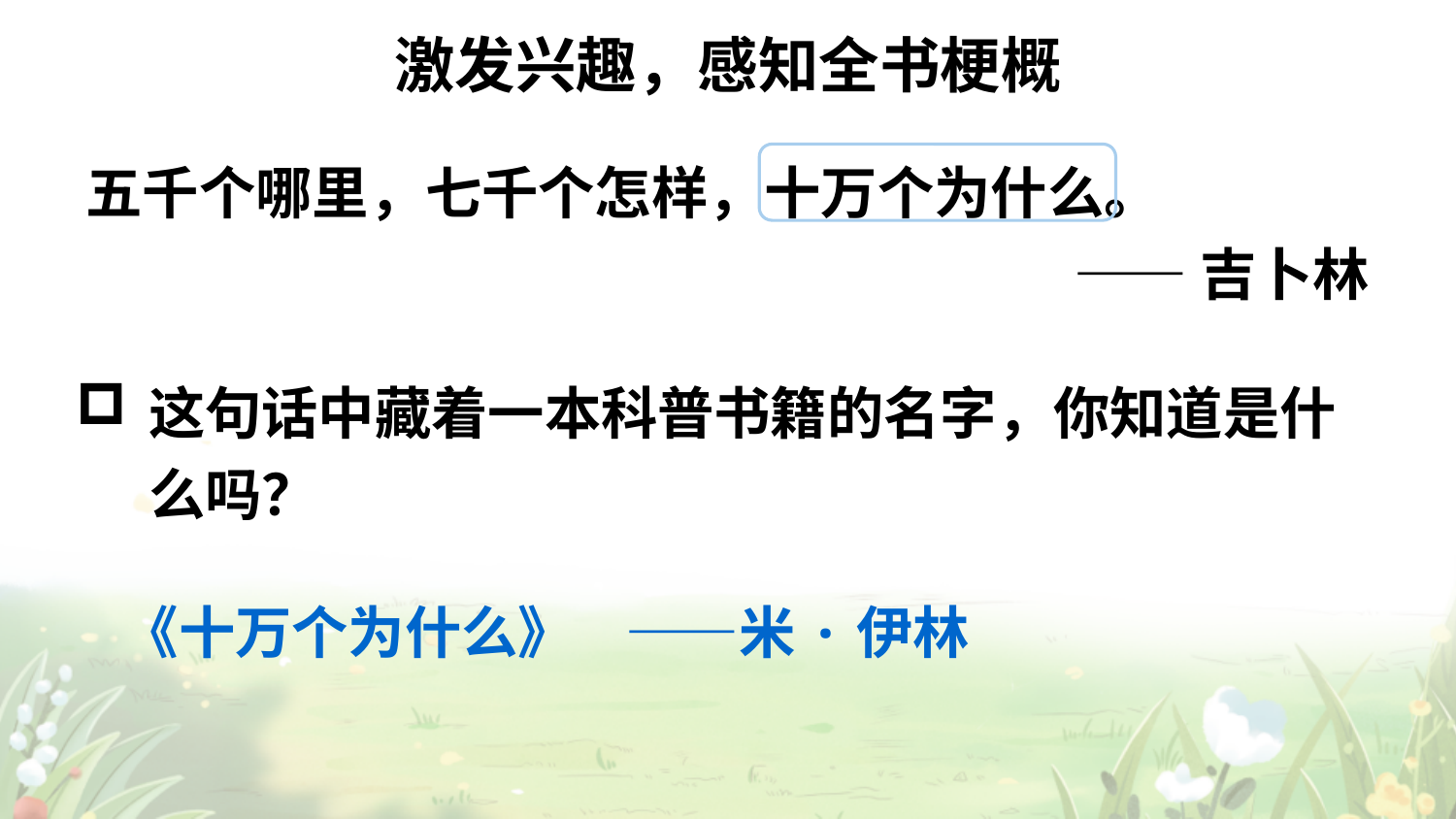

激发兴趣，感知全书梗概
五千个哪里，七千个怎样，十万个为什么。
——吉卜林

这句话中藏着一本科普书籍的名字，你知道是什么吗？
    《十万个为什么》    ——米·伊林